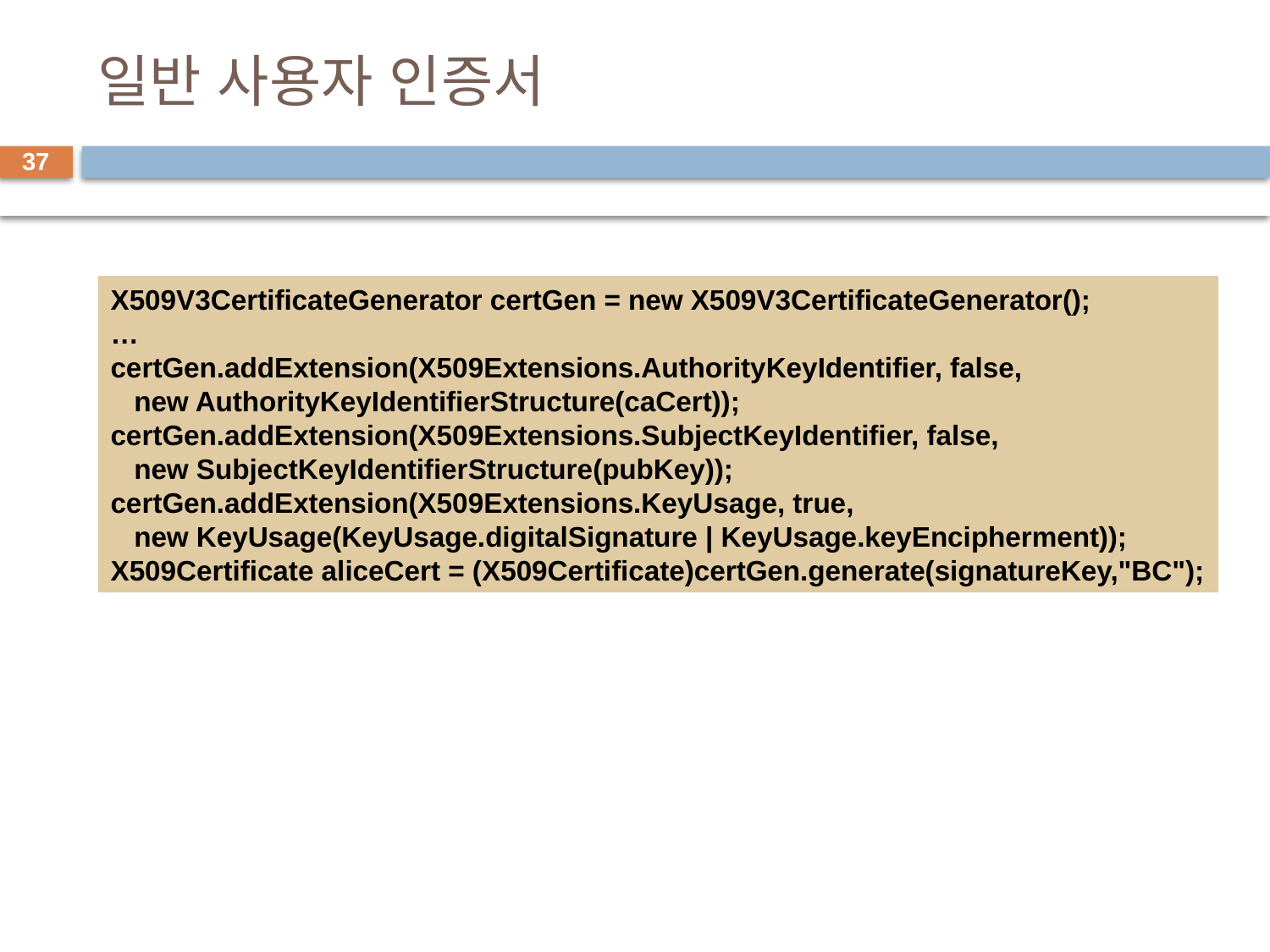

# 일반 사용자 인증서
37

X509V3CertificateGenerator certGen = new X509V3CertificateGenerator();
…
certGen.addExtension(X509Extensions.AuthorityKeyIdentifier, false,
   new AuthorityKeyIdentifierStructure(caCert));
certGen.addExtension(X509Extensions.SubjectKeyIdentifier, false,
   new SubjectKeyIdentifierStructure(pubKey));
certGen.addExtension(X509Extensions.KeyUsage, true,
   new KeyUsage(KeyUsage.digitalSignature | KeyUsage.keyEncipherment));
X509Certificate aliceCert = (X509Certificate)certGen.generate(signatureKey,"BC");